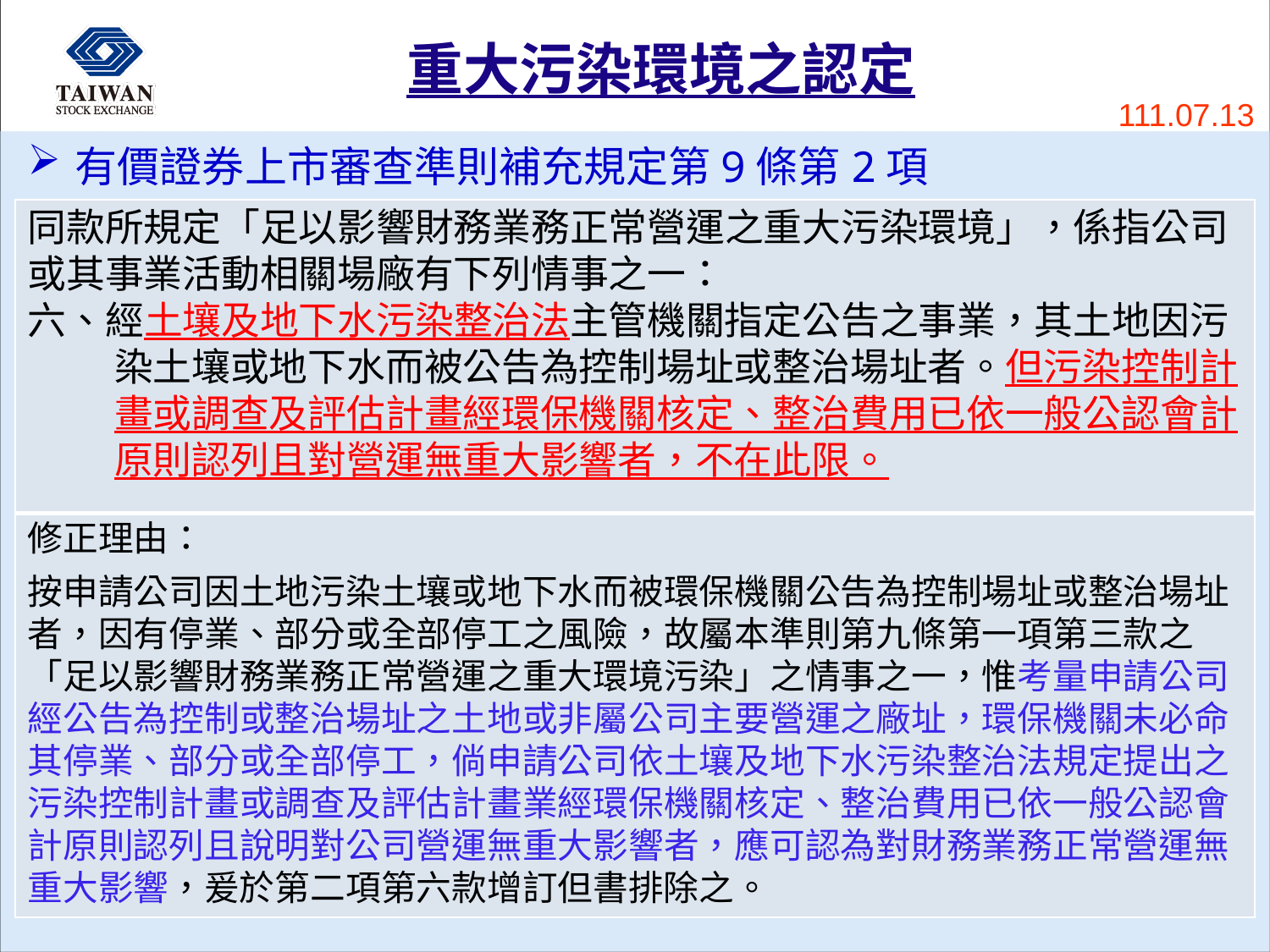

# 重大污染環境之認定
111.07.13
有價證券上市審查準則補充規定第9條第2項

| 同款所規定「足以影響財務業務正常營運之重大污染環境」，係指公司或其事業活動相關場廠有下列情事之一： 六、經土壤及地下水污染整治法主管機關指定公告之事業，其土地因污染土壤或地下水而被公告為控制場址或整治場址者。但污染控制計畫或調查及評估計畫經環保機關核定、整治費用已依一般公認會計原則認列且對營運無重大影響者，不在此限。 |
| --- |
| 修正理由： 按申請公司因土地污染土壤或地下水而被環保機關公告為控制場址或整治場址者，因有停業、部分或全部停工之風險，故屬本準則第九條第一項第三款之「足以影響財務業務正常營運之重大環境污染」之情事之一，惟考量申請公司經公告為控制或整治場址之土地或非屬公司主要營運之廠址，環保機關未必命其停業、部分或全部停工，倘申請公司依土壤及地下水污染整治法規定提出之污染控制計畫或調查及評估計畫業經環保機關核定、整治費用已依一般公認會計原則認列且說明對公司營運無重大影響者，應可認為對財務業務正常營運無重大影響，爰於第二項第六款增訂但書排除之。 |
13